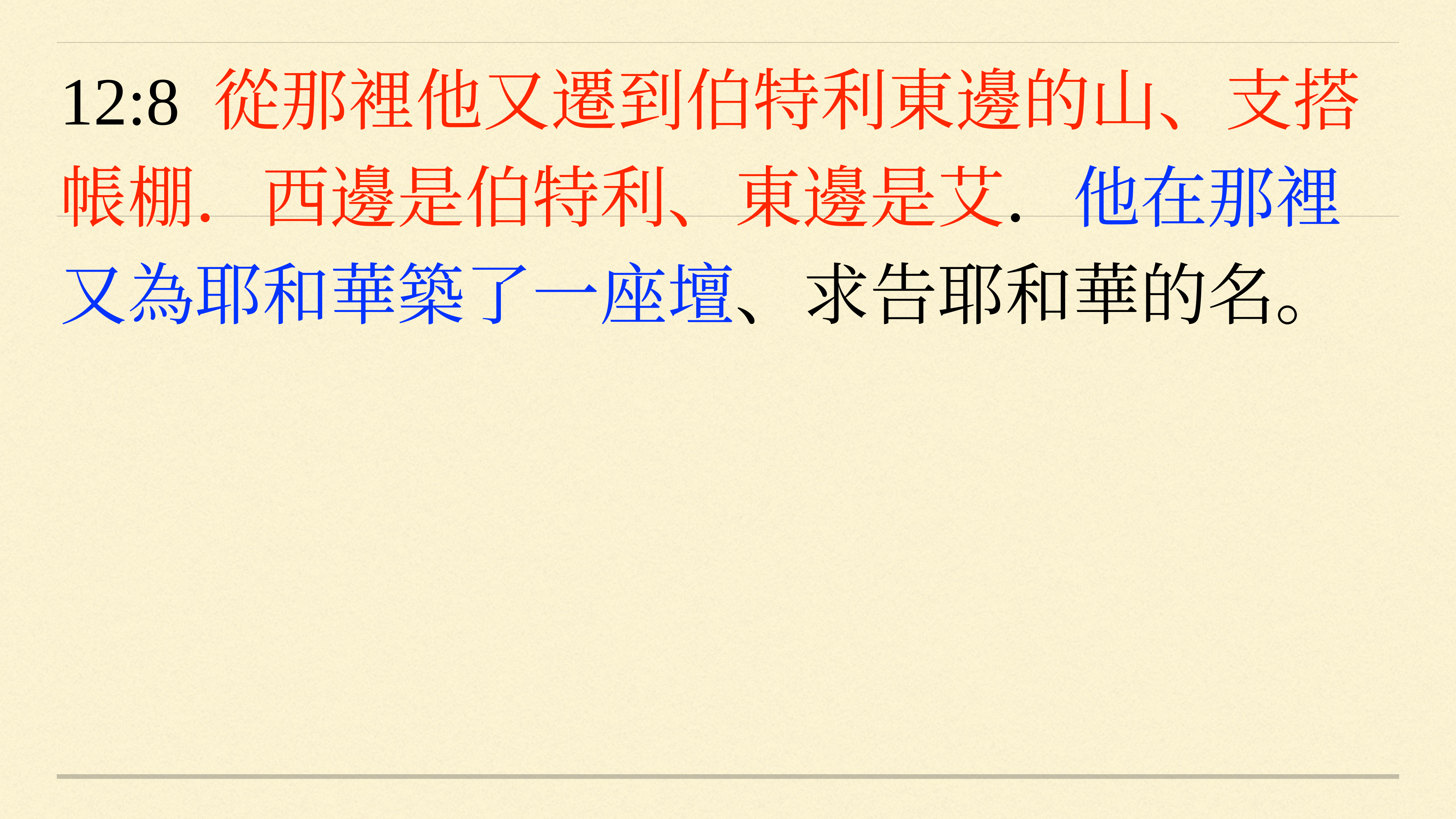

12:8 從那裡他又遷到伯特利東邊的山、支搭帳棚．西邊是伯特利、東邊是艾．他在那裡又為耶和華築了一座壇、求告耶和華的名。
#